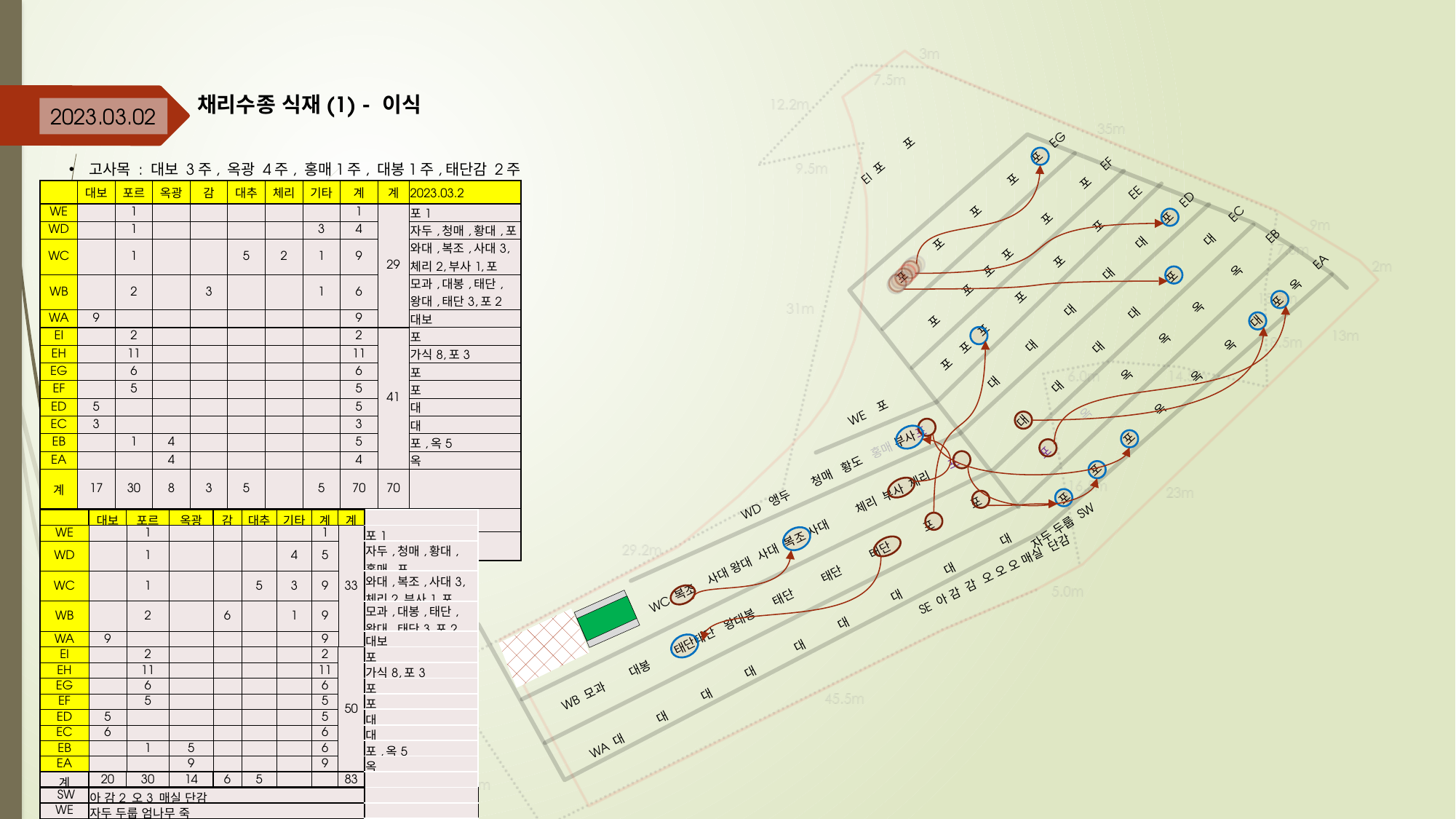

채리수종 식재(1) - 이식
2023.03.02

EI 포        포
포           포           포           포      포   EG
 포          포     포    포            포            포    EF
포    포    포           포            포            포          EE
대            대            대            대          대       포   ED
 대           대             대           대            포            대      EC
포             옥             옥            옥          옥            옥          EB
포         포          포         옥           옥          옥       대     포    옥     EA
 WE   포
WD  앵두       청매   황도   홍매 부사포
 자두 두룹 SW
WC 복조    사대 왕대  사대  복조 사대         체리  부사  체리      포
SE 아 감  감  오 오 오 매실  단감
WB 모과        대봉        태단태단   왕대봉      태단         태단         태단           포            포
WA 대           대           대           대             대           대              대              대               대

고사목 : 대보 3주, 옥광 4주, 홍매1주, 대봉1주,태단감 2주
|  | 대보 | 포르 | 옥광 | 감 | 대추 | 체리 | 기타 | 계 | 계 | 2023.03.2 |
| --- | --- | --- | --- | --- | --- | --- | --- | --- | --- | --- |
| WE |  | 1 |  |  |  |  |  | 1 | 29 | 포1 |
| WD |  | 1 |  |  |  |  | 3 | 4 |  | 자두,청매,황대,포 |
| WC |  | 1 |  |  | 5 | 2 | 1 | 9 |  | 와대,복조,사대3,체리2,부사1,포 |
| WB |  | 2 |  | 3 |  |  | 1 | 6 |  | 모과,대봉,태단,왕대,태단3,포2 |
| WA | 9 |  |  |  |  |  |  | 9 |  | 대보 |
| EI |  | 2 |  |  |  |  |  | 2 | 41 | 포 |
| EH |  | 11 |  |  |  |  |  | 11 |  | 가식8,포3 |
| EG |  | 6 |  |  |  |  |  | 6 |  | 포 |
| EF |  | 5 |  |  |  |  |  | 5 |  | 포 |
| ED | 5 |  |  |  |  |  |  | 5 |  | 대 |
| EC | 3 |  |  |  |  |  |  | 3 |  | 대 |
| EB |  | 1 | 4 |  |  |  |  | 5 |  | 포,옥5 |
| EA |  |  | 4 |  |  |  |  | 4 |  | 옥 |
| 계 | 17 | 30 | 8 | 3 | 5 |  | 5 | 70 | 70 |  |
| SW | 아 감2 오3 매실 단감 |  |  |  |  |  |  |  |  |  |
| SE | 자두 두룹 |  |  |  |  |  |  |  |  |  |

|  | 대보 | 포르 | 옥광 | 감 | 대추 | 기타 | 계 | 계 |  |
| --- | --- | --- | --- | --- | --- | --- | --- | --- | --- |
| WE |  | 1 |  |  |  |  | 1 | 33 | 포1 |
| WD |  | 1 |  |  |  | 4 | 5 |  | 자두,청매,황대,홍매,포 |
| WC |  | 1 |  |  | 5 | 3 | 9 |  | 와대,복조,사대3,체리2,부사1,포 |
| WB |  | 2 |  | 6 |  | 1 | 9 |  | 모과,대봉,태단,왕대,태단3,포2 |
| WA | 9 |  |  |  |  |  | 9 |  | 대보 |
| EI |  | 2 |  |  |  |  | 2 | 50 | 포 |
| EH |  | 11 |  |  |  |  | 11 |  | 가식8,포3 |
| EG |  | 6 |  |  |  |  | 6 |  | 포 |
| EF |  | 5 |  |  |  |  | 5 |  | 포 |
| ED | 5 |  |  |  |  |  | 5 |  | 대 |
| EC | 6 |  |  |  |  |  | 6 |  | 대 |
| EB |  | 1 | 5 |  |  |  | 6 |  | 포,옥5 |
| EA |  |  | 9 |  |  |  | 9 |  | 옥 |
| 계 | 20 | 30 | 14 | 6 | 5 |  |  | 83 |  |
| SW | 아 감2 오3 매실 단감 |  |  |  |  |  |  |  |  |
| WE | 자두 두룹 엄나무 죽 |  |  |  |  |  |  |  |  |